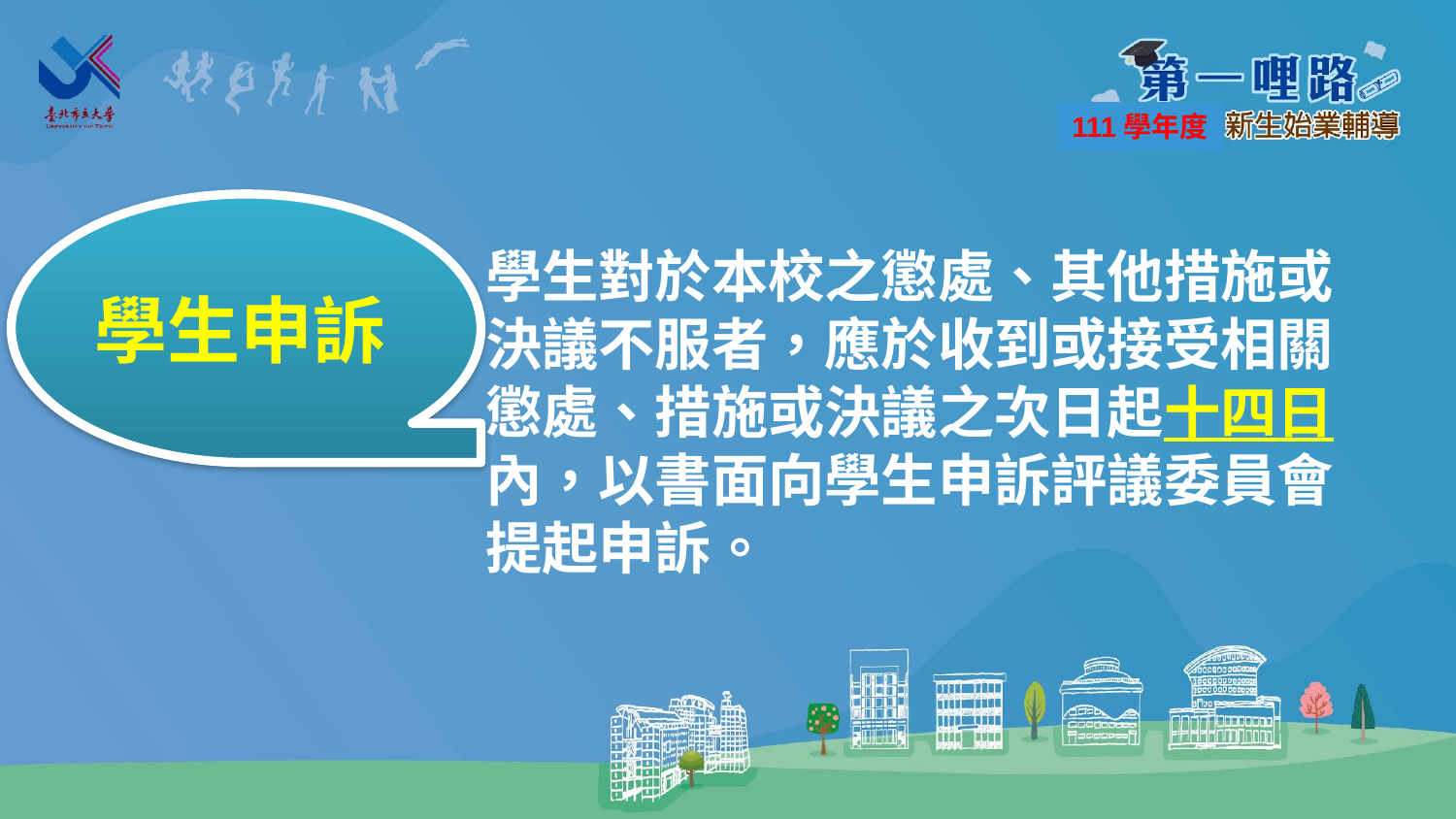

學生申訴
學生對於本校之懲處、其他措施或決議不服者，應於收到或接受相關懲處、措施或決議之次日起十四日內，以書面向學生申訴評議委員會提起申訴。